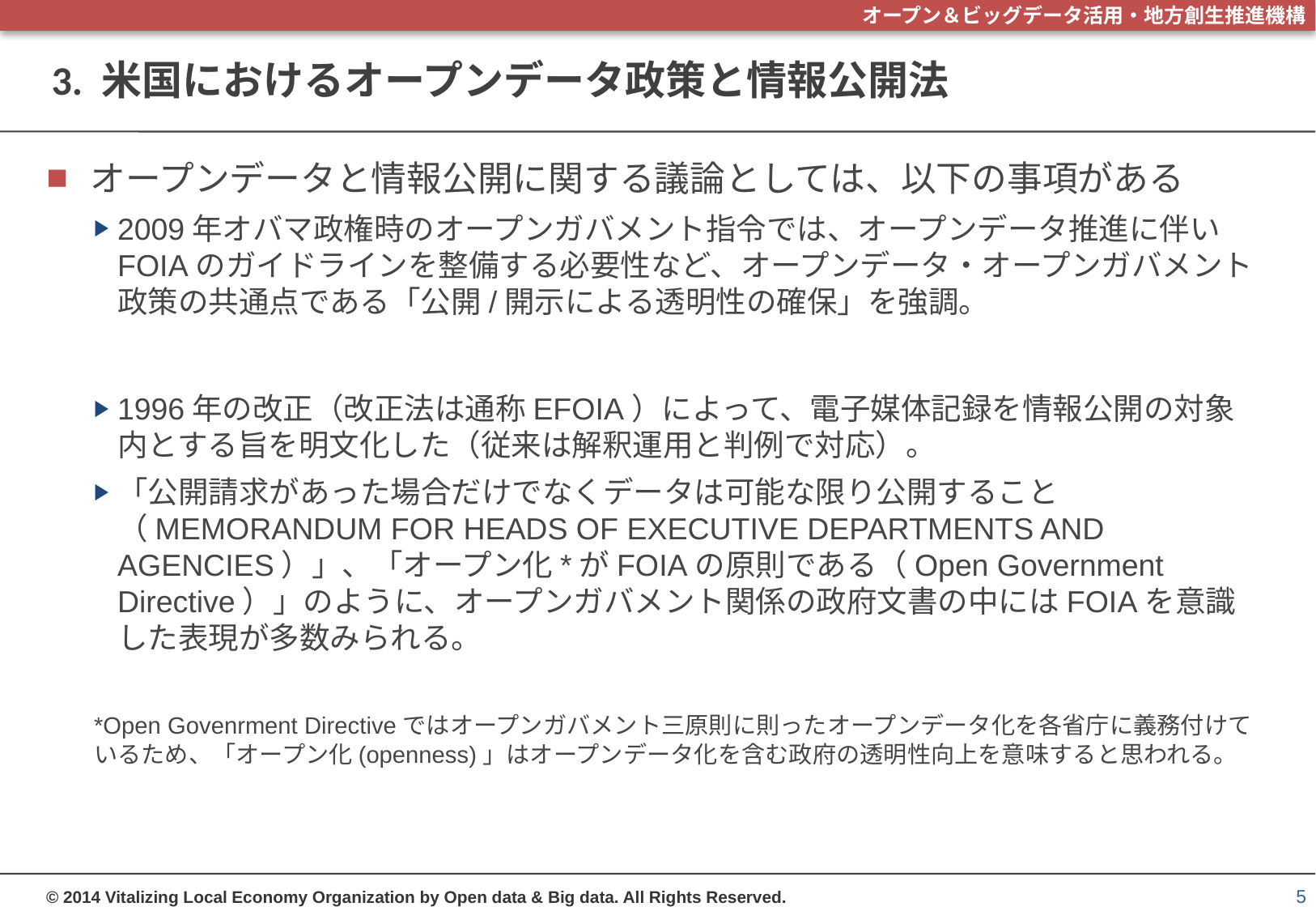

# 3. 米国におけるオープンデータ政策と情報公開法
オープンデータと情報公開に関する議論としては、以下の事項がある
2009年オバマ政権時のオープンガバメント指令では、オープンデータ推進に伴いFOIAのガイドラインを整備する必要性など、オープンデータ・オープンガバメント政策の共通点である「公開/開示による透明性の確保」を強調。

1996年の改正（改正法は通称EFOIA）によって、電子媒体記録を情報公開の対象内とする旨を明文化した（従来は解釈運用と判例で対応）。
「公開請求があった場合だけでなくデータは可能な限り公開すること（MEMORANDUM FOR HEADS OF EXECUTIVE DEPARTMENTS AND AGENCIES）」、「オープン化*がFOIAの原則である（Open Government Directive）」のように、オープンガバメント関係の政府文書の中にはFOIAを意識した表現が多数みられる。

*Open Govenrment Directiveではオープンガバメント三原則に則ったオープンデータ化を各省庁に義務付けているため、「オープン化(openness)」はオープンデータ化を含む政府の透明性向上を意味すると思われる。

5